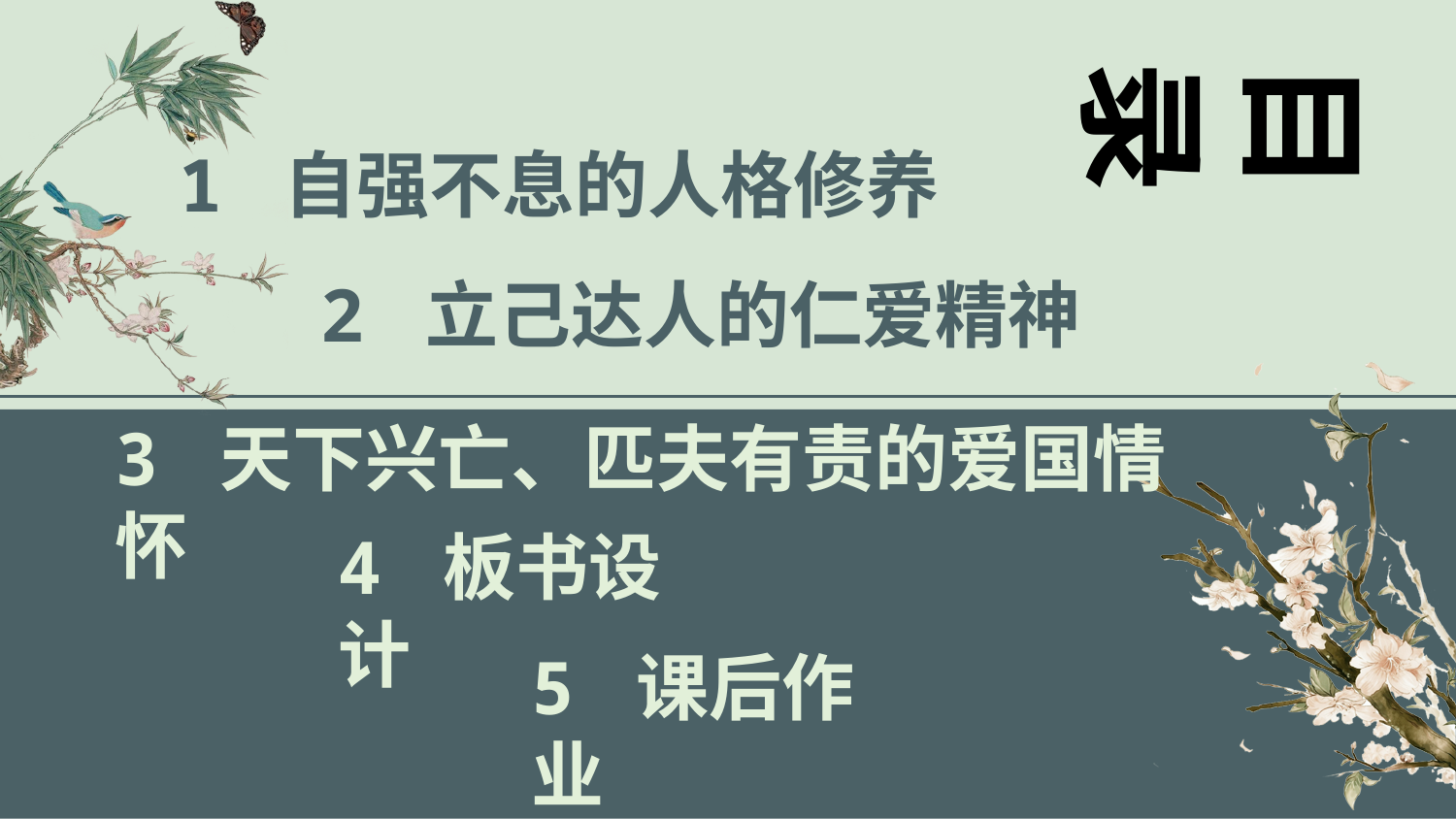

目录
1 自强不息的人格修养
2 立己达人的仁爱精神
3 天下兴亡、匹夫有责的爱国情怀
4 板书设计
5 课后作业